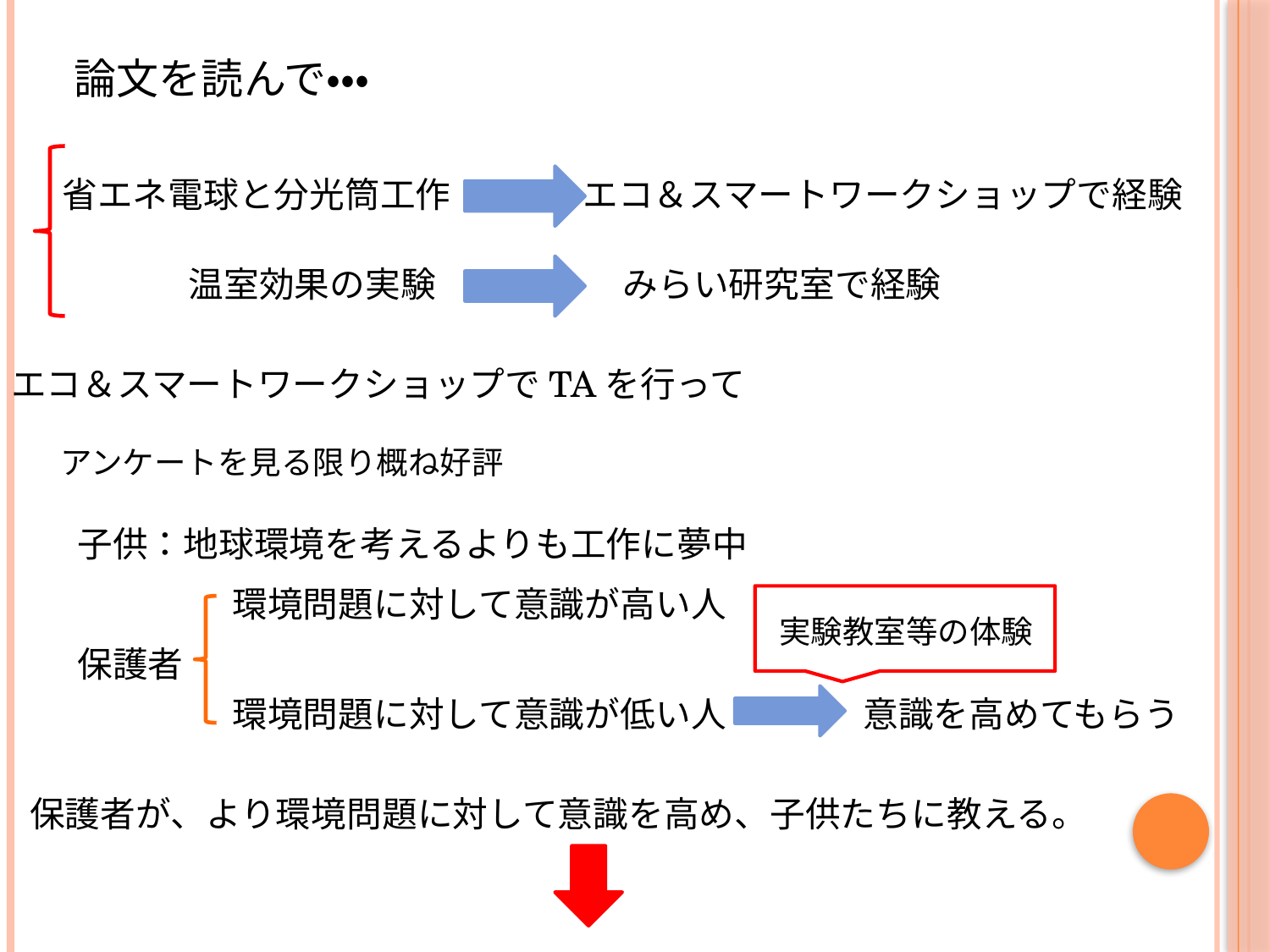

論文を読んで・・・

省エネ電球と分光筒工作

エコ＆スマートワークショップで経験
温室効果の実験

みらい研究室で経験
エコ＆スマートワークショップでTAを行って
アンケートを見る限り概ね好評
子供：地球環境を考えるよりも工作に夢中
環境問題に対して意識が高い人

実験教室等の体験
保護者
環境問題に対して意識が低い人

意識を高めてもらう
保護者が、より環境問題に対して意識を高め、子供たちに教える。